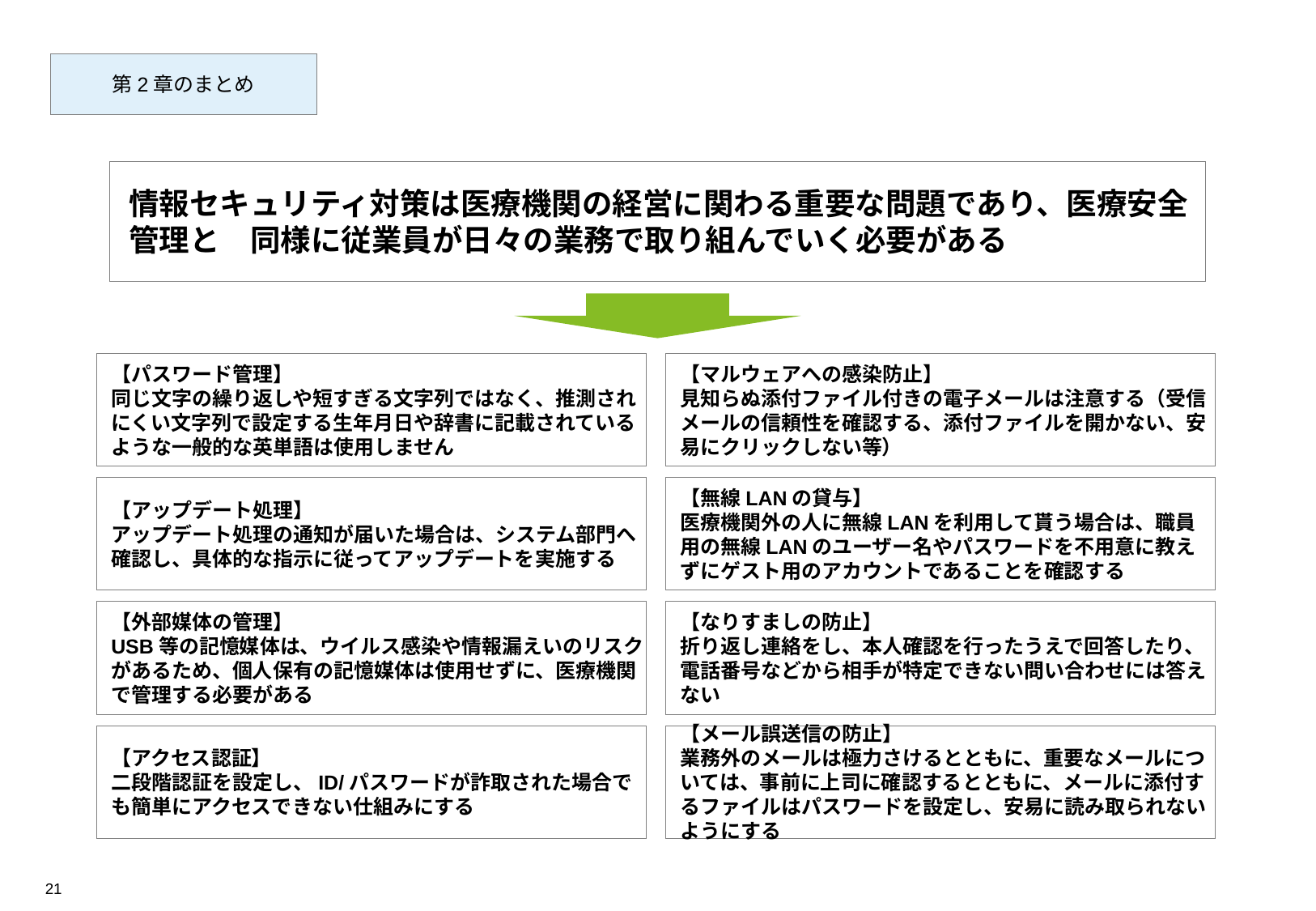

第2章のまとめ
情報セキュリティ対策は医療機関の経営に関わる重要な問題であり、医療安全管理と　同様に従業員が日々の業務で取り組んでいく必要がある

【パスワード管理】
同じ文字の繰り返しや短すぎる文字列ではなく、推測されにくい文字列で設定する生年月日や辞書に記載されているような一般的な英単語は使用しません
【マルウェアへの感染防止】
見知らぬ添付ファイル付きの電子メールは注意する（受信メールの信頼性を確認する、添付ファイルを開かない、安易にクリックしない等）
【アップデート処理】
アップデート処理の通知が届いた場合は、システム部門へ確認し、具体的な指示に従ってアップデートを実施する
【無線LANの貸与】
医療機関外の人に無線LANを利用して貰う場合は、職員用の無線LANのユーザー名やパスワードを不用意に教えずにゲスト用のアカウントであることを確認する
【外部媒体の管理】
USB等の記憶媒体は、ウイルス感染や情報漏えいのリスクがあるため、個人保有の記憶媒体は使用せずに、医療機関で管理する必要がある
【なりすましの防止】
折り返し連絡をし、本人確認を行ったうえで回答したり、電話番号などから相手が特定できない問い合わせには答えない
【アクセス認証】
二段階認証を設定し、ID/パスワードが詐取された場合でも簡単にアクセスできない仕組みにする
【メール誤送信の防止】
業務外のメールは極力さけるとともに、重要なメールについては、事前に上司に確認するとともに、メールに添付するファイルはパスワードを設定し、安易に読み取られないようにする
21